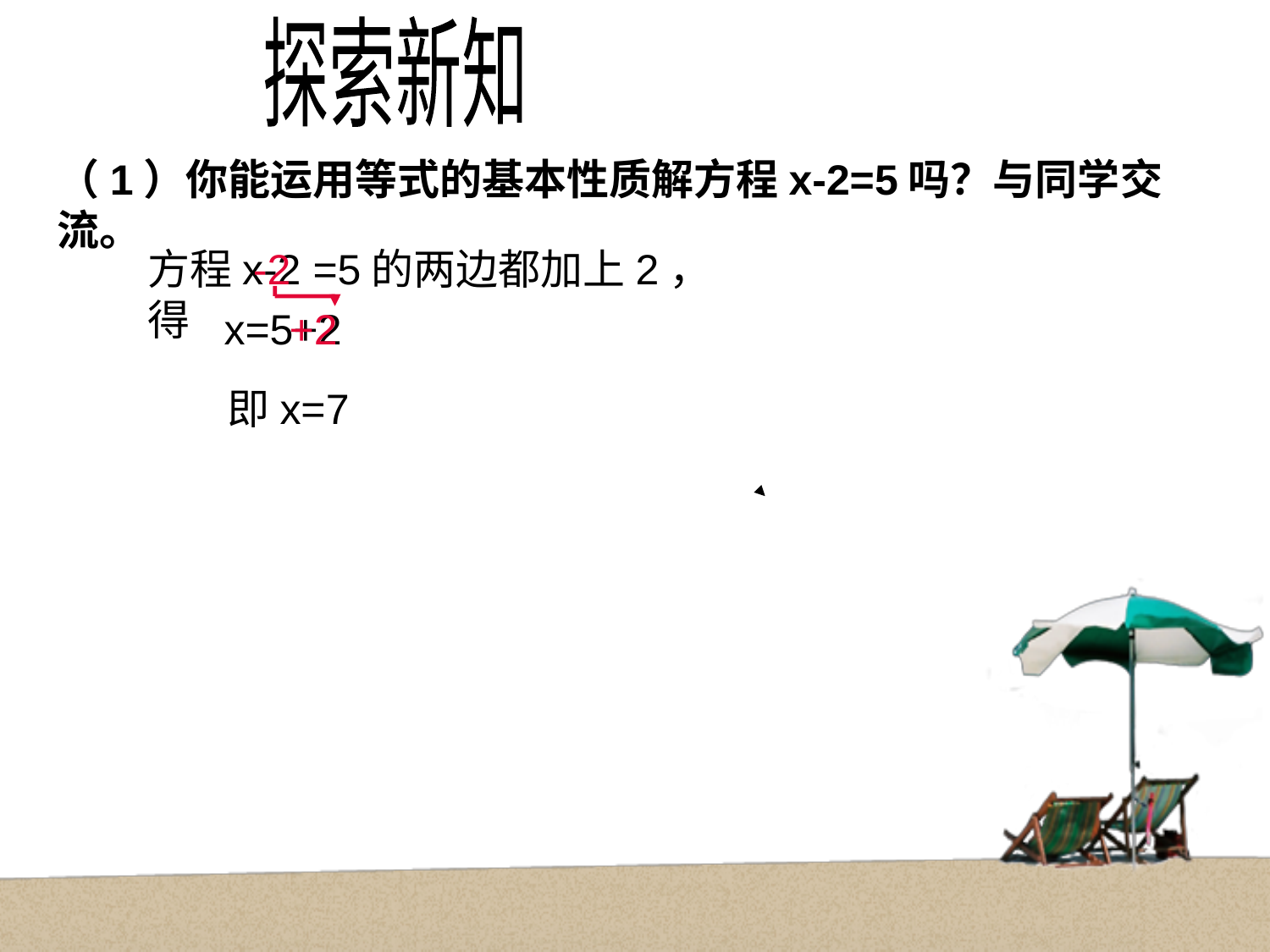

探索新知
（1）你能运用等式的基本性质解方程x-2=5吗？与同学交流。
方程x-2 =5的两边都加上2，得
   -2

   x=5+2
 +2
即x=7